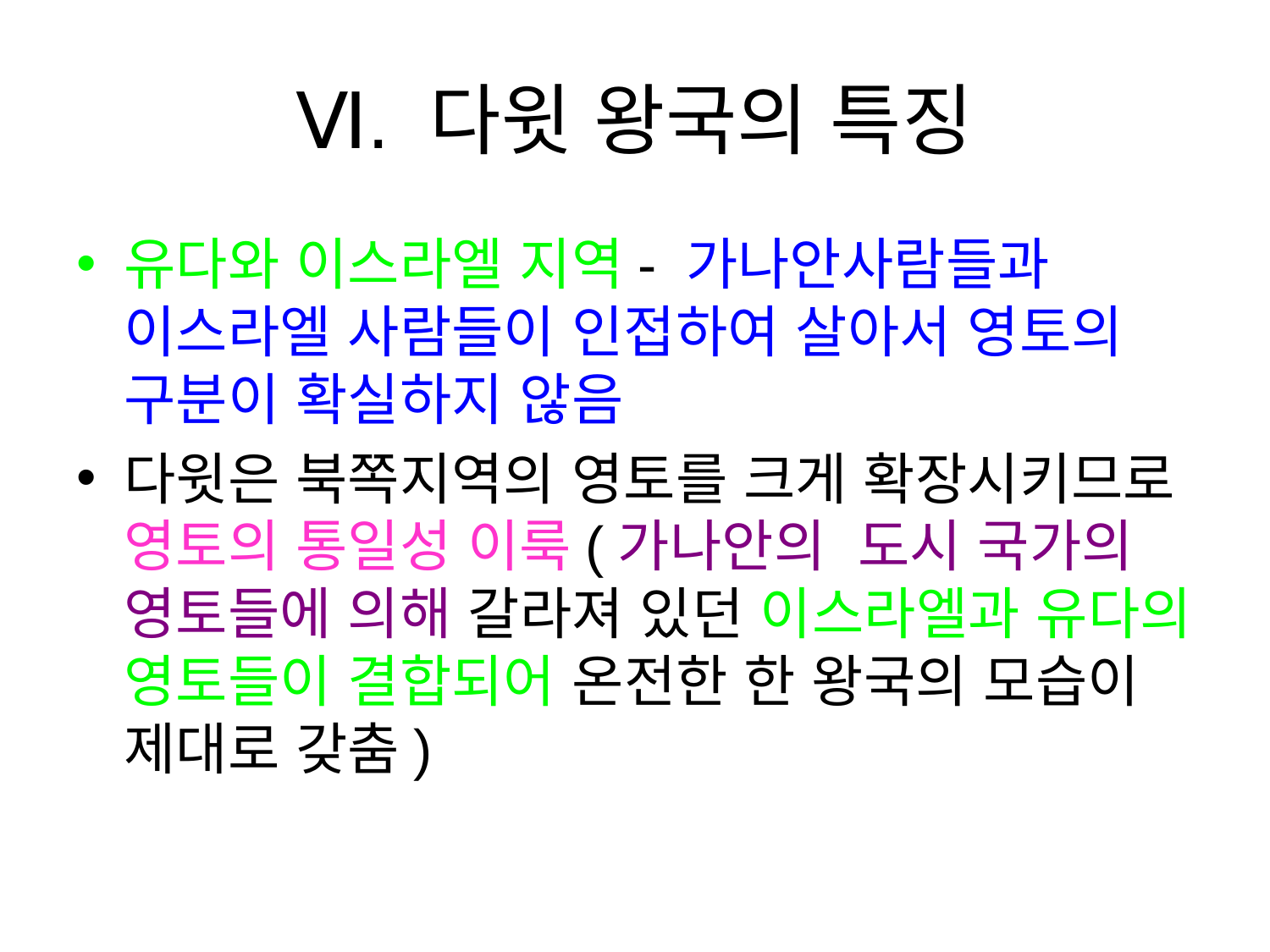

# Ⅵ. 다윗 왕국의 특징
유다와 이스라엘 지역- 가나안사람들과 이스라엘 사람들이 인접하여 살아서 영토의 구분이 확실하지 않음
다윗은 북쪽지역의 영토를 크게 확장시키므로 영토의 통일성 이룩(가나안의  도시 국가의 영토들에 의해 갈라져 있던 이스라엘과 유다의 영토들이 결합되어 온전한 한 왕국의 모습이 제대로 갖춤)